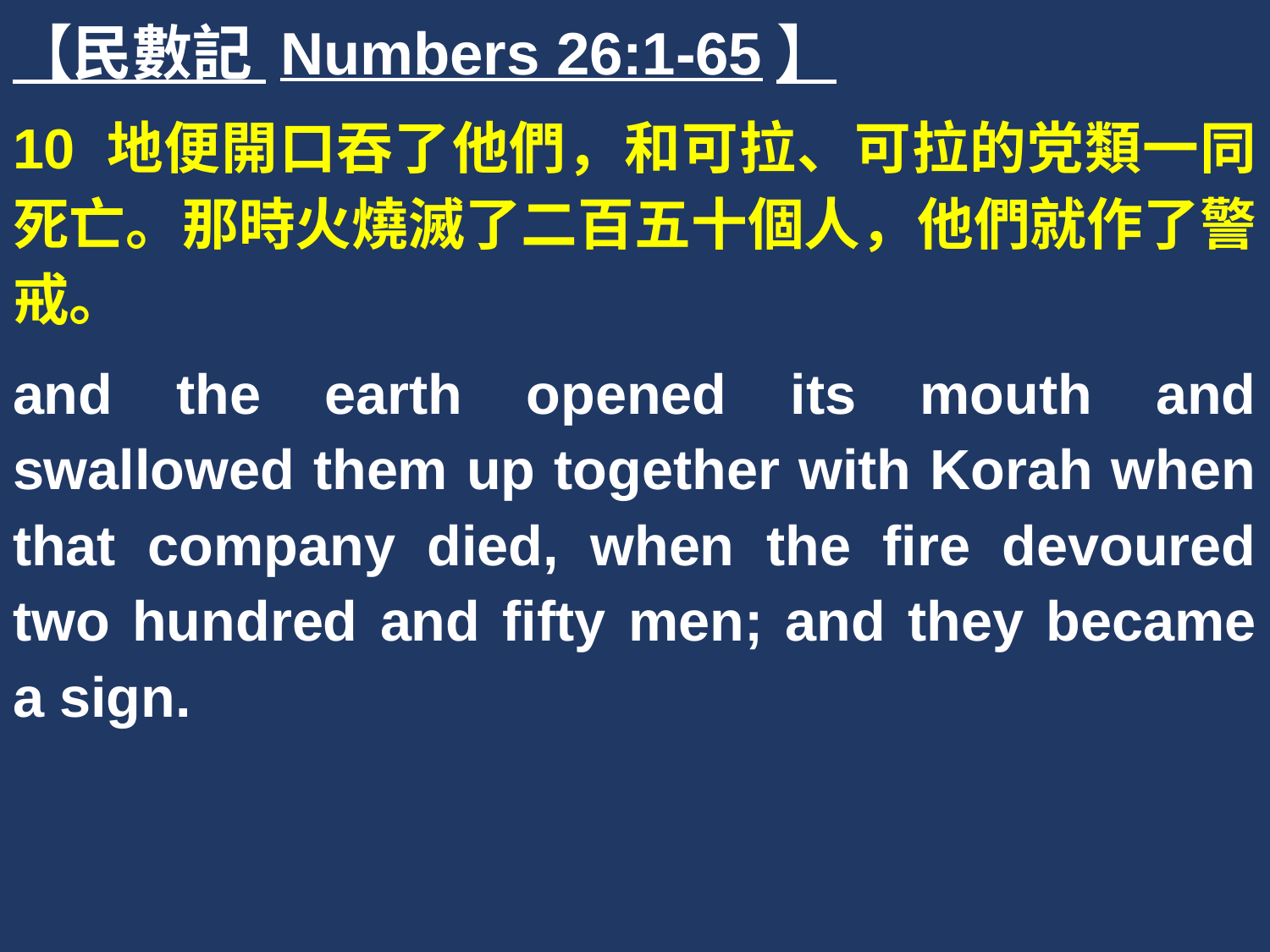

【民數記 Numbers 26:1-65】
10 地便開口吞了他們，和可拉、可拉的党類一同死亡。那時火燒滅了二百五十個人，他們就作了警戒。
and the earth opened its mouth and swallowed them up together with Korah when that company died, when the fire devoured two hundred and fifty men; and they became a sign.